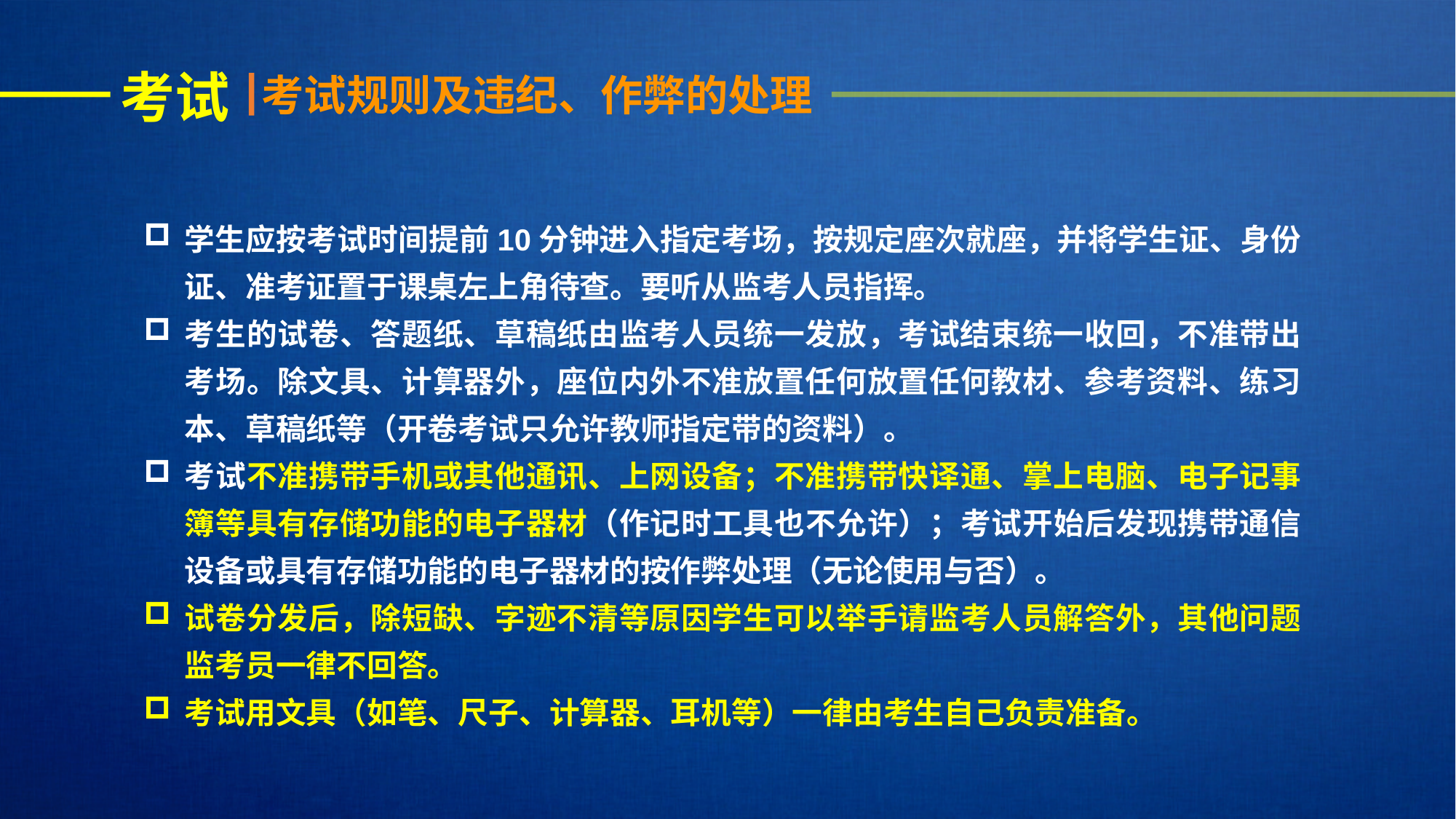

考试
考试规则及违纪、作弊的处理

学生应按考试时间提前10分钟进入指定考场，按规定座次就座，并将学生证、身份证、准考证置于课桌左上角待查。要听从监考人员指挥。
考生的试卷、答题纸、草稿纸由监考人员统一发放，考试结束统一收回，不准带出考场。除文具、计算器外，座位内外不准放置任何放置任何教材、参考资料、练习本、草稿纸等（开卷考试只允许教师指定带的资料）。
考试不准携带手机或其他通讯、上网设备；不准携带快译通、掌上电脑、电子记事簿等具有存储功能的电子器材（作记时工具也不允许）；考试开始后发现携带通信设备或具有存储功能的电子器材的按作弊处理（无论使用与否）。
试卷分发后，除短缺、字迹不清等原因学生可以举手请监考人员解答外，其他问题监考员一律不回答。
考试用文具（如笔、尺子、计算器、耳机等）一律由考生自己负责准备。